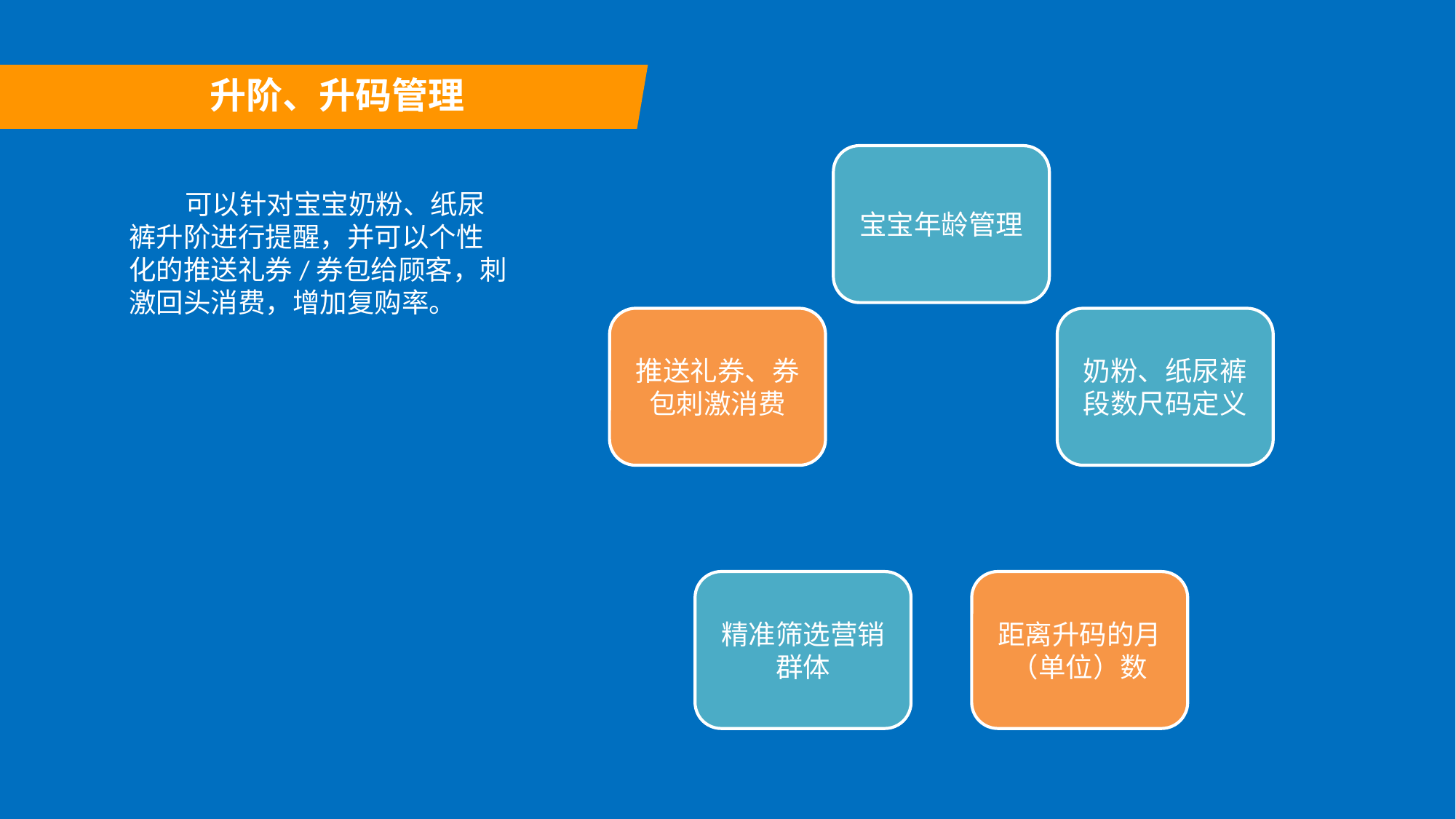

升阶、升码管理
宝宝年龄管理
奶粉、纸尿裤段数尺码定义
距离升码的月（单位）数
精准筛选营销群体
推送礼券、券包刺激消费
        可以针对宝宝奶粉、纸尿裤升阶进行提醒，并可以个性化的推送礼券/券包给顾客，刺激回头消费，增加复购率。